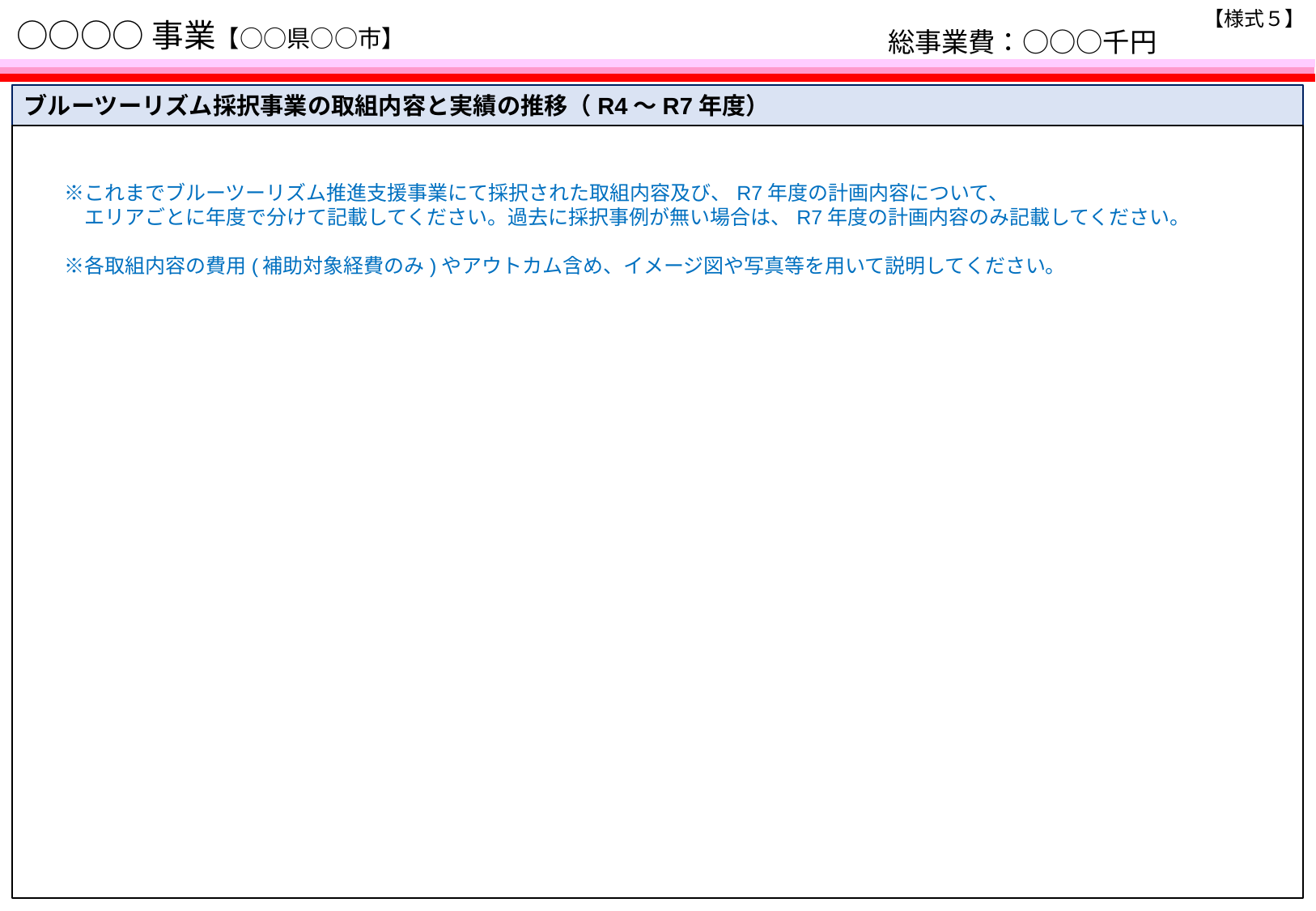

【様式５】
# ○○○○事業【○○県○○市】
総事業費：○○○千円
ブルーツーリズム採択事業の取組内容と実績の推移（R4～R7年度）

　　※これまでブルーツーリズム推進支援事業にて採択された取組内容及び、R7年度の計画内容について、
　　　エリアごとに年度で分けて記載してください。過去に採択事例が無い場合は、R7年度の計画内容のみ記載してください。

　　※各取組内容の費用(補助対象経費のみ)やアウトカム含め、イメージ図や写真等を用いて説明してください。